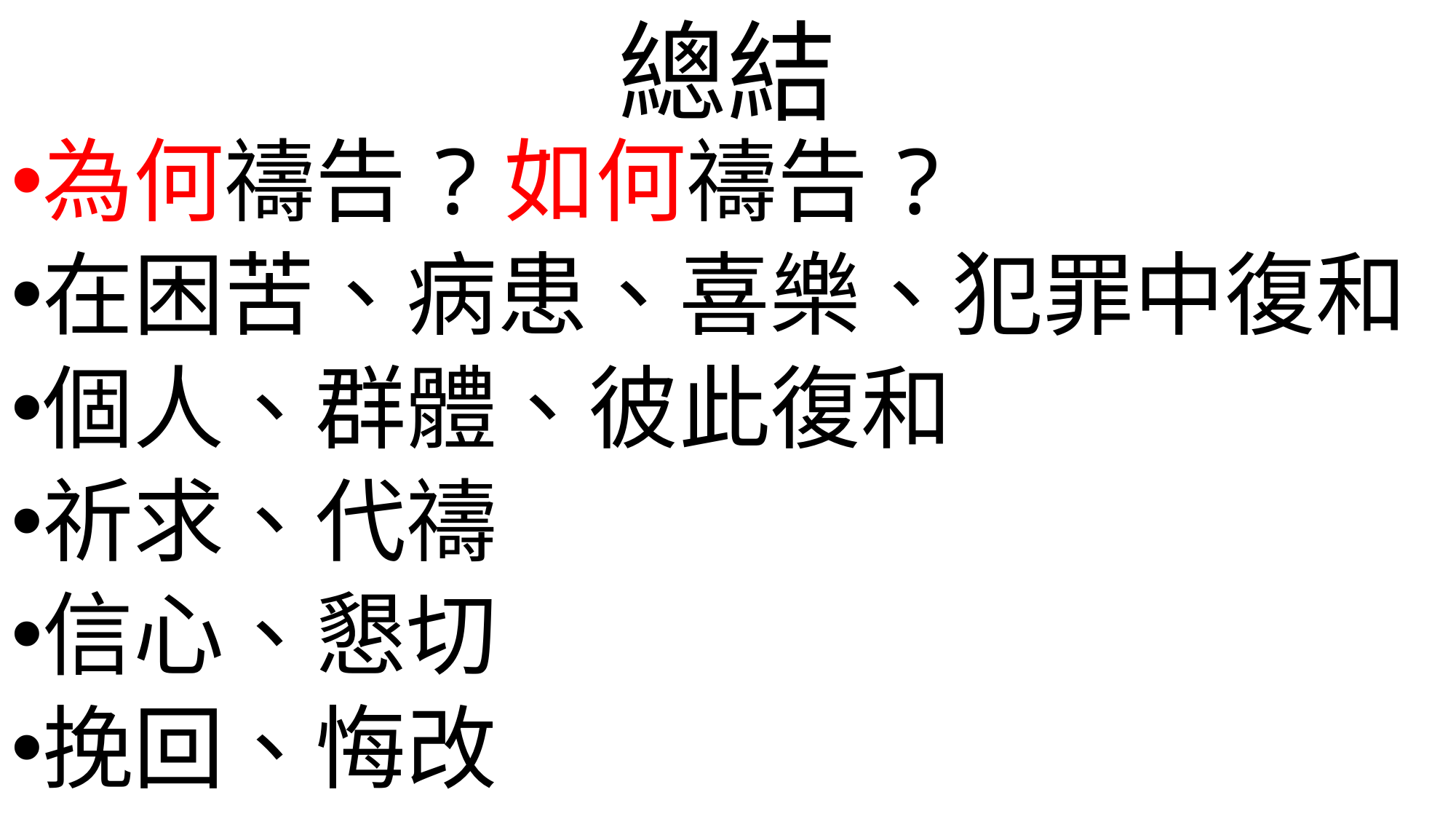

# 總結
為何禱告?如何禱告?
在困苦、病患、喜樂、犯罪中復和
個人、群體、彼此復和
祈求、代禱
信心、懇切
挽回、悔改